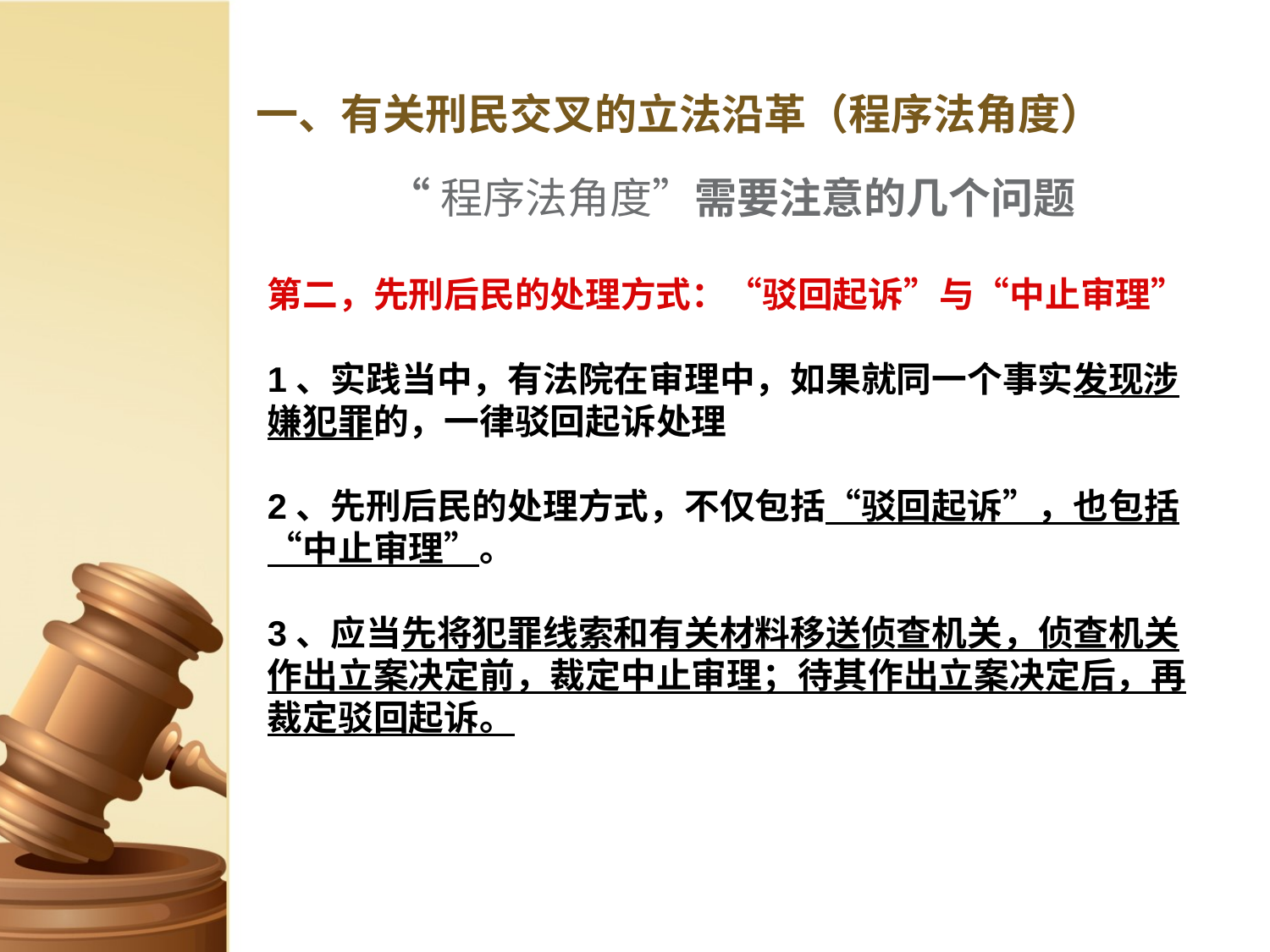

# 一、有关刑民交叉的立法沿革（程序法角度）
“程序法角度”需要注意的几个问题
第二，先刑后民的处理方式：“驳回起诉”与“中止审理”

1、实践当中，有法院在审理中，如果就同一个事实发现涉嫌犯罪的，一律驳回起诉处理

2、先刑后民的处理方式，不仅包括“驳回起诉”，也包括“中止审理”。

3、应当先将犯罪线索和有关材料移送侦查机关，侦查机关作出立案决定前，裁定中止审理；待其作出立案决定后，再裁定驳回起诉。